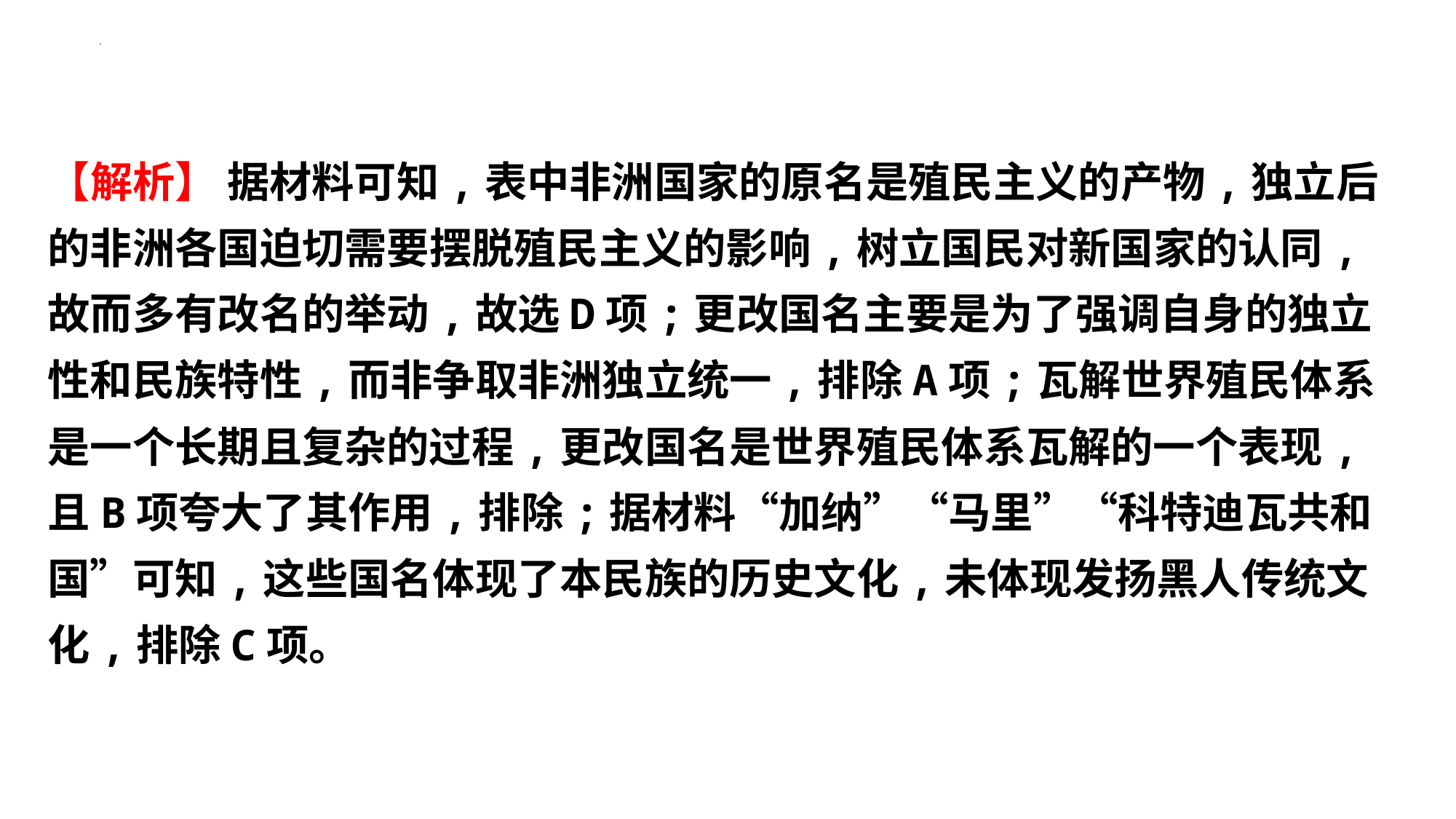

【解析】 据材料可知,表中非洲国家的原名是殖民主义的产物,独立后的非洲各国迫切需要摆脱殖民主义的影响,树立国民对新国家的认同,故而多有改名的举动,故选D项;更改国名主要是为了强调自身的独立性和民族特性,而非争取非洲独立统一,排除A项;瓦解世界殖民体系是一个长期且复杂的过程,更改国名是世界殖民体系瓦解的一个表现,且B项夸大了其作用,排除;据材料“加纳”“马里”“科特迪瓦共和国”可知,这些国名体现了本民族的历史文化,未体现发扬黑人传统文化,排除C项。